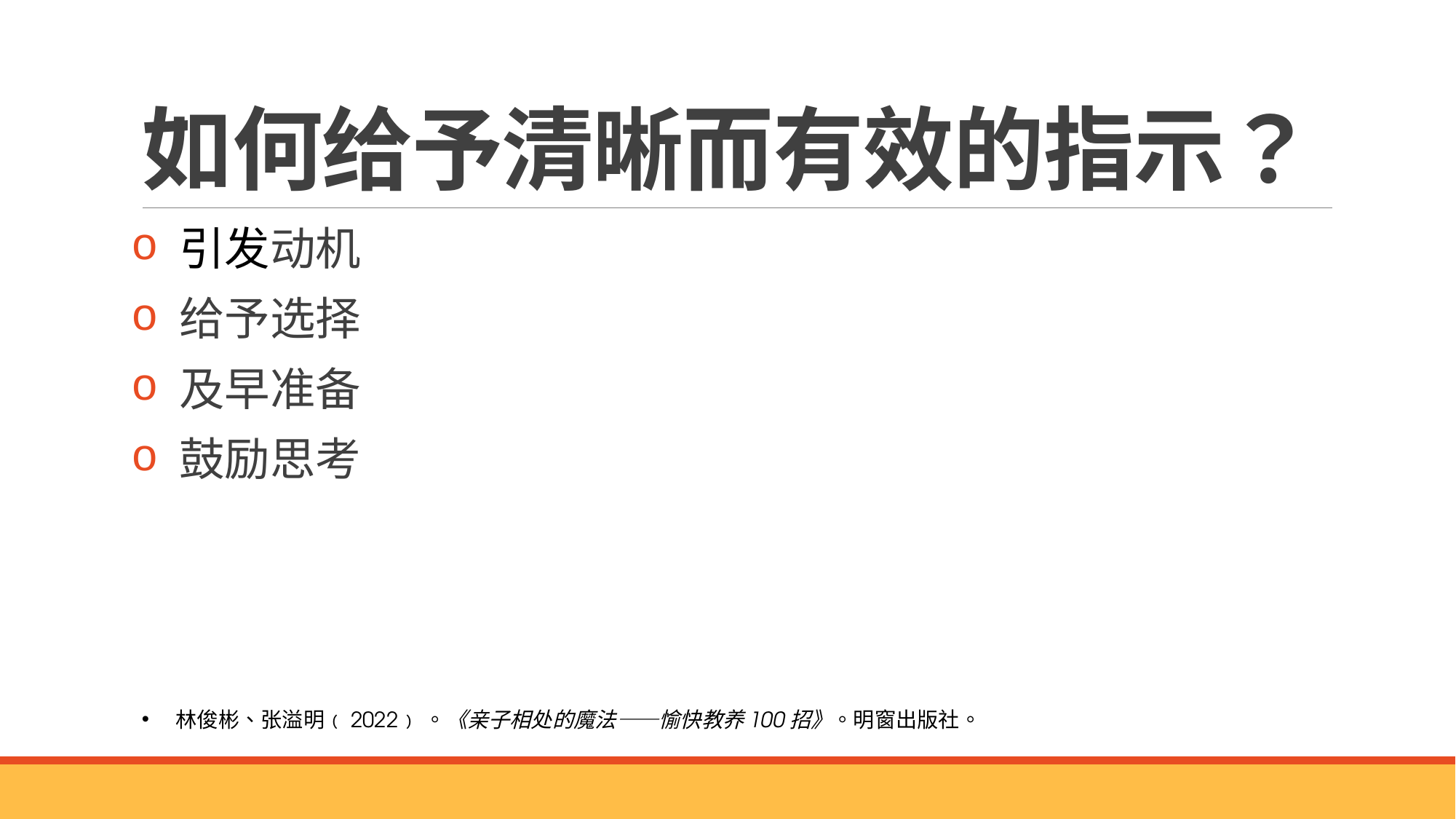

# 如何给予清晰而有效的指示？
 引发动机
 给予选择
 及早准备
 鼓励思考
林俊彬、张溢明﹙2022﹚。《亲子相处的魔法——愉快教养100招》。明窗出版社。